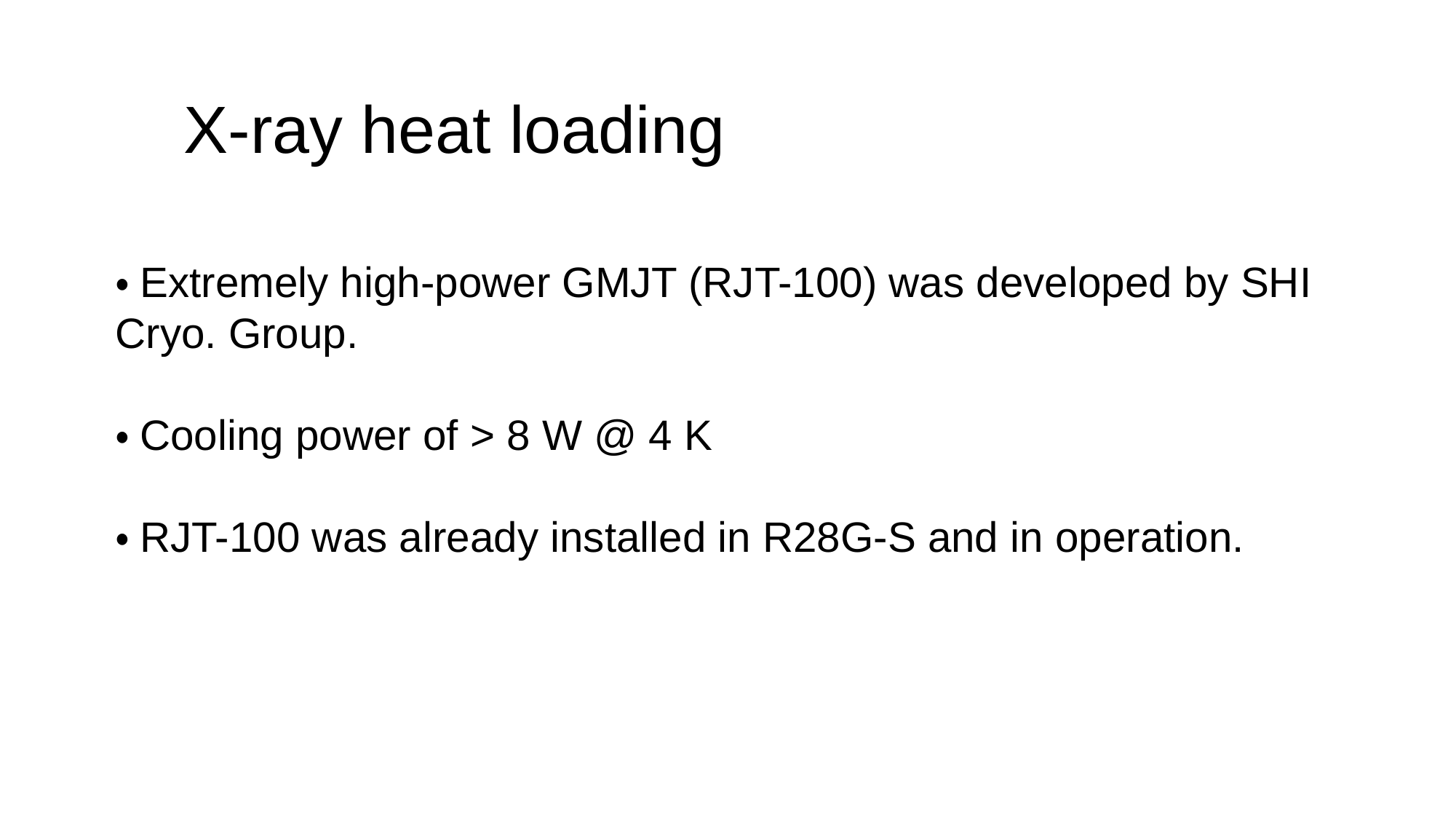

X-ray heat loading
・Extremely high-power GMJT (RJT-100) was developed by SHI Cryo. Group.

・Cooling power of > 8 W @ 4 K

・RJT-100 was already installed in R28G-S and in operation.